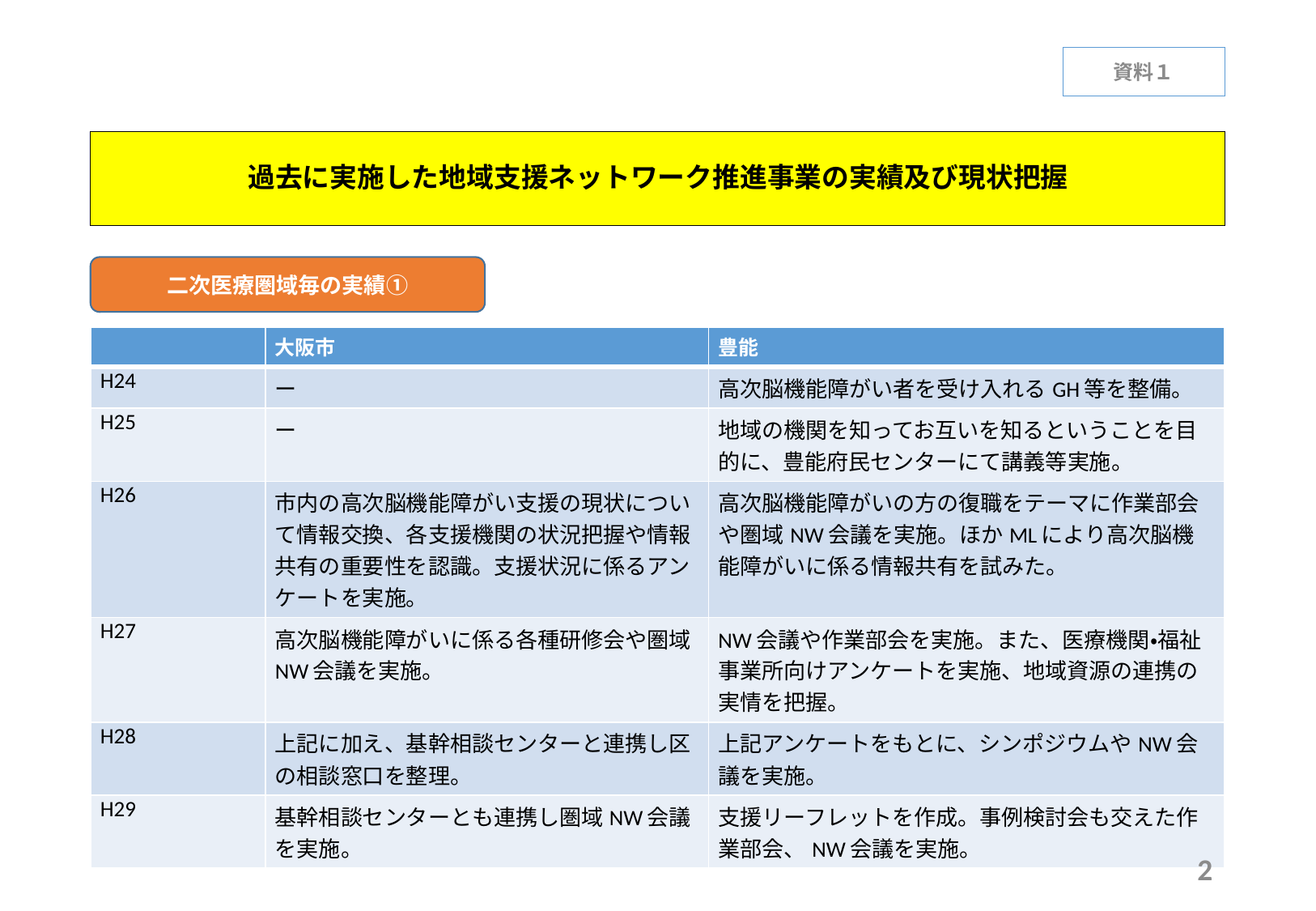

資料１
# 過去に実施した地域支援ネットワーク推進事業の実績及び現状把握
二次医療圏域毎の実績①
|  | 大阪市 | 豊能 |
| --- | --- | --- |
| H24 | ー | 高次脳機能障がい者を受け入れるGH等を整備。 |
| H25 | ー | 地域の機関を知ってお互いを知るということを目的に、豊能府民センターにて講義等実施。 |
| H26 | 市内の高次脳機能障がい支援の現状について情報交換、各支援機関の状況把握や情報共有の重要性を認識。支援状況に係るアンケートを実施。 | 高次脳機能障がいの方の復職をテーマに作業部会や圏域NW会議を実施。ほかMLにより高次脳機能障がいに係る情報共有を試みた。 |
| H27 | 高次脳機能障がいに係る各種研修会や圏域NW会議を実施。 | NW会議や作業部会を実施。また、医療機関・福祉事業所向けアンケートを実施、地域資源の連携の実情を把握。 |
| H28 | 上記に加え、基幹相談センターと連携し区の相談窓口を整理。 | 上記アンケートをもとに、シンポジウムやNW会議を実施。 |
| H29 | 基幹相談センターとも連携し圏域NW会議を実施。 | 支援リーフレットを作成。事例検討会も交えた作業部会、NW会議を実施。 |
2